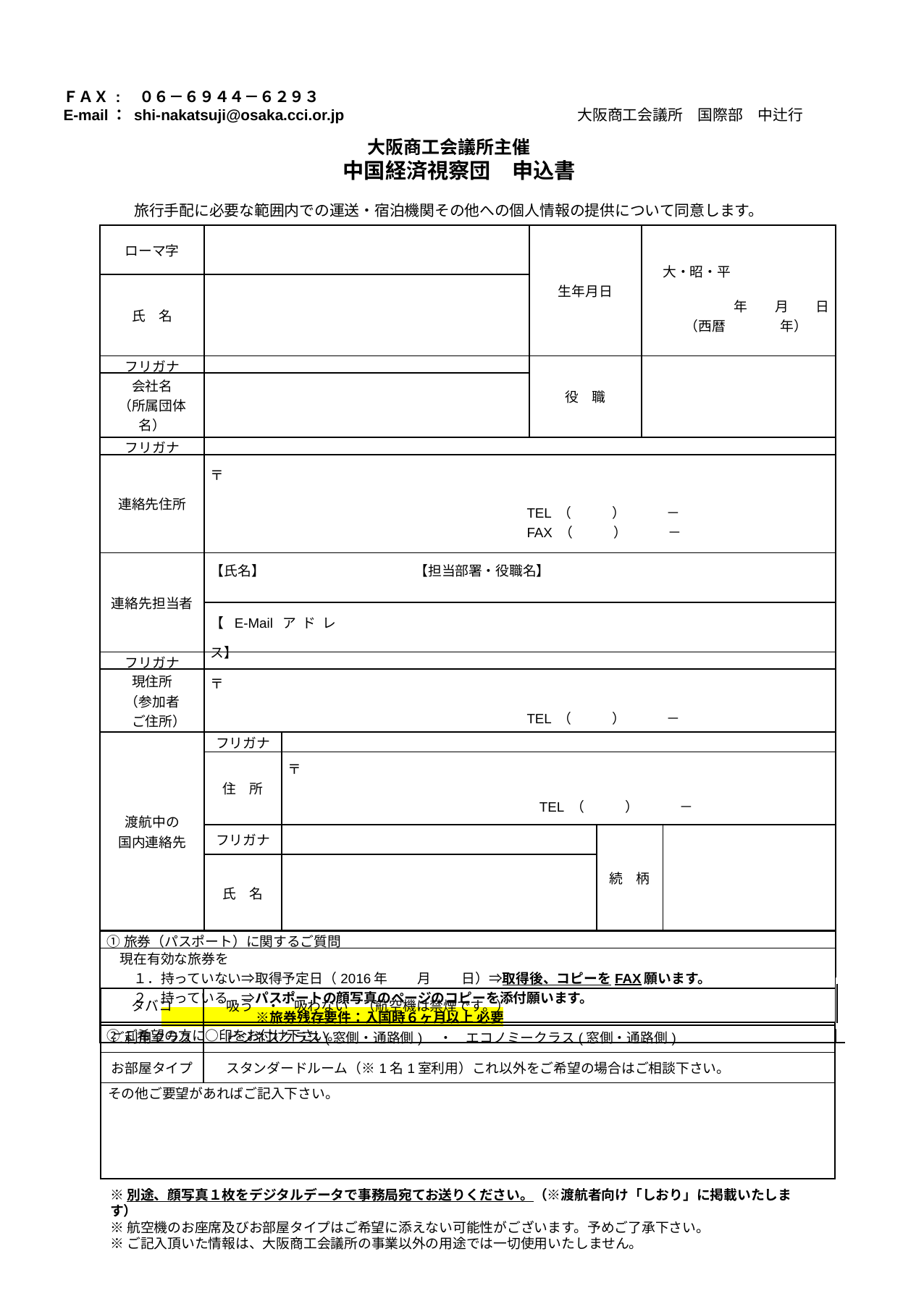

ＦＡＸ :　０６－６９４４－６２９３
E-mail： shi-nakatsuji@osaka.cci.or.jp 　　　　　　　　　　　　　　　大阪商工会議所　国際部　中辻行

大阪商工会議所主催
　中国経済視察団　申込書

旅行手配に必要な範囲内での運送・宿泊機関その他への個人情報の提供について同意します。
| ローマ字 |  |  |  | 生年月日 |  |  | 大・昭・平   年　　月　　日 （西暦　　　　年） |  |  |
| --- | --- | --- | --- | --- | --- | --- | --- | --- | --- |
|  |  |  |  |  |  |  |  |  |  |
| 氏　名 |  |  |  |  |  |  |  |  |  |
| フリガナ |  |  |  | 役　職 |  |  |  |  |  |
| 会社名 （所属団体名） |  |  |  |  |  |  |  |  |  |
| フリガナ |  |  |  |  |  |  |  |  |  |
| 連絡先住所 | 〒   　　　　　　　　　　　　　　　　　　　　　　　TEL （　　　）　　　－ 　　　　　　　　　　　　　　　　　　　　　　　FAX （　　　）　　　－ |  |  |  |  |  |  |  |  |
| 連絡先担当者 | 【氏名】　　　　　　　　　　　【担当部署・役職名】 |  |  |  |  |  |  |  |  |
|  | 【E-Mailアドレス】 |  |  |  |  |  |  |  |  |
| フリガナ |  |  |  |  |  |  |  |  |  |
| 現住所 （参加者 　ご住所） | 〒   　　　　　　　　　　　　　　　　　　　　　　　TEL （　　　）　　　－ |  |  |  |  |  |  |  |  |
| 渡航中の 国内連絡先 | フリガナ |  |  |  |  |  |  |  |  |
|  | 住　所 | 〒   　　　　　　　　　　　　　　　　　 　TEL （　　　）　　　－ |  |  |  |  |  |  |  |
|  | フリガナ |  |  |  |  | 続　柄 |  |  |  |
|  | 氏　名 |  |  |  |  |  |  |  |  |
|  |  |  |  |  |  |  |  |  |  |
| ①旅券（パスポート）に関するご質問 |  |  |  |  |  |  |  |  |  |
| 現在有効な旅券を 　　１．持っていない⇒取得予定日（2016年　　 月　 　日）⇒取得後、コピーをFAX願います。 　　２．持っている　⇒パスポートの顔写真のページのコピーを添付願います。 　　　　　　　※旅券残存要件：入国時６ヶ月以上 必要 |  |  |  |  |  |  |  |  |  |
| ②ご希望の方に○印をお付け下さい。 |  |  |  |  |  |  |  |  |  |

| タバコ | 吸う　・　吸わない　（航空機は禁煙です。） |  |
| --- | --- | --- |
| ご利用クラス | ビジネスクラス(窓側・通路側)　・　エコノミークラス(窓側・通路側) |  |
| お部屋タイプ | スタンダードルーム（※1名1室利用）これ以外をご希望の場合はご相談下さい。 |  |
| その他ご要望があればご記入下さい。 |  |  |
※別途、顔写真１枚をデジタルデータで事務局宛てお送りください。（※渡航者向け「しおり」に掲載いたします）
※航空機のお座席及びお部屋タイプはご希望に添えない可能性がございます。予めご了承下さい。
※ご記入頂いた情報は、大阪商工会議所の事業以外の用途では一切使用いたしません。